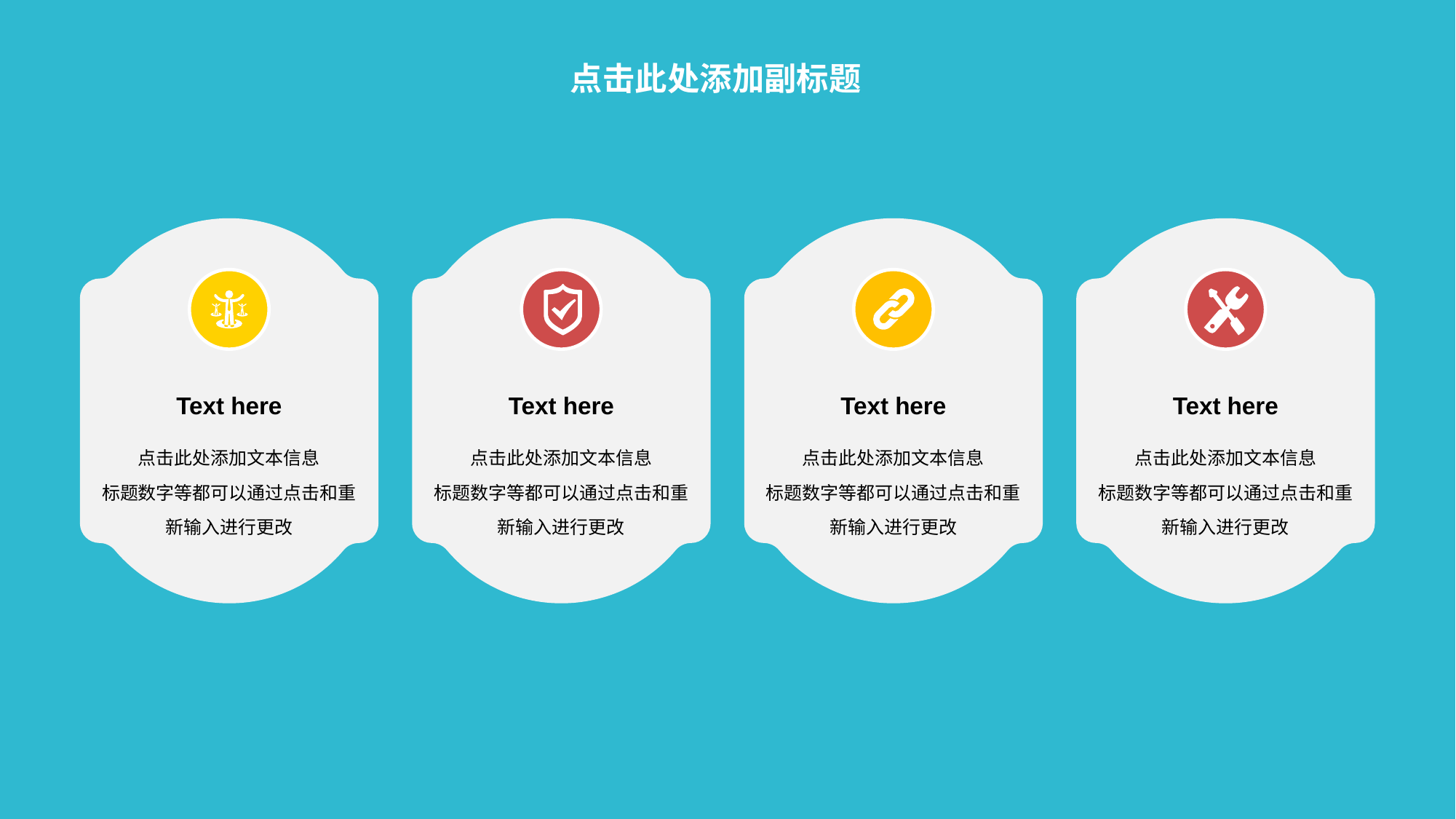

点击此处添加副标题

Text here
点击此处添加文本信息
标题数字等都可以通过点击和重新输入进行更改

Text here
点击此处添加文本信息
标题数字等都可以通过点击和重新输入进行更改

Text here
点击此处添加文本信息
标题数字等都可以通过点击和重新输入进行更改

Text here
点击此处添加文本信息
标题数字等都可以通过点击和重新输入进行更改